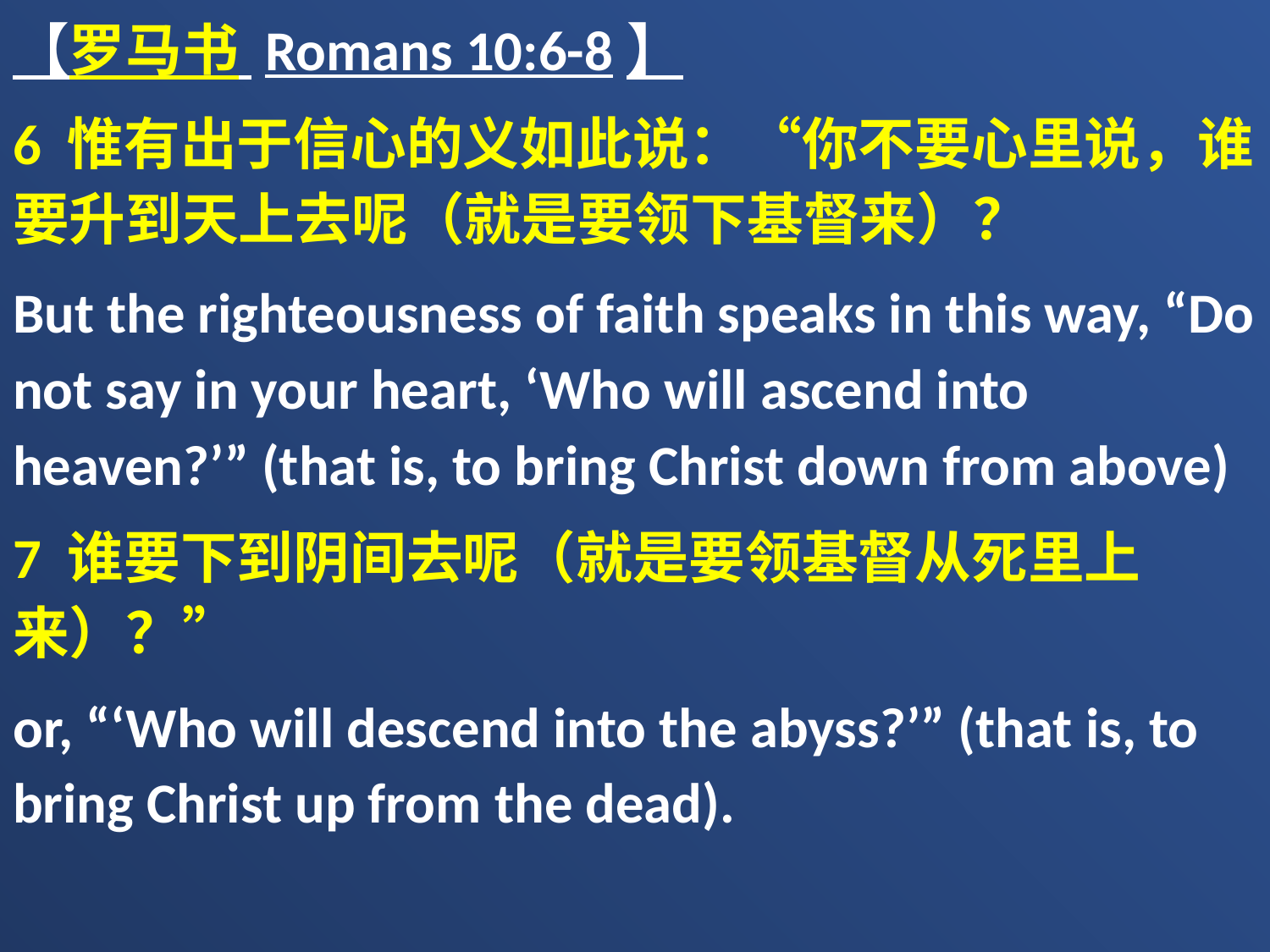

【罗马书 Romans 10:6-8】
6 惟有出于信心的义如此说：“你不要心里说，谁要升到天上去呢（就是要领下基督来）？
But the righteousness of faith speaks in this way, “Do not say in your heart, ‘Who will ascend into heaven?’” (that is, to bring Christ down from above)
7 谁要下到阴间去呢（就是要领基督从死里上来）？”
or, “‘Who will descend into the abyss?’” (that is, to bring Christ up from the dead).